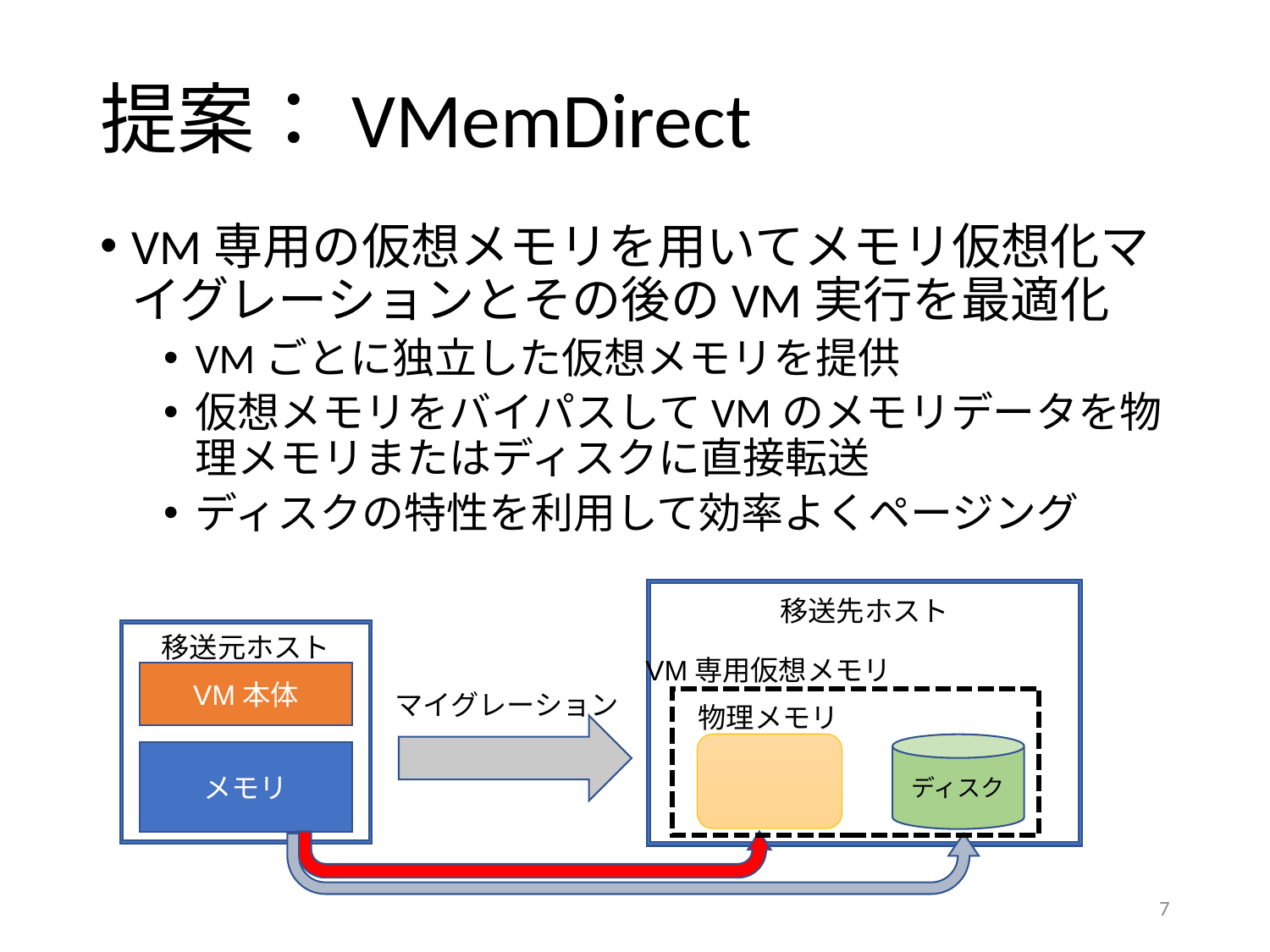

# 提案：VMemDirect
VM専用の仮想メモリを用いてメモリ仮想化マイグレーションとその後のVM実行を最適化
VMごとに独立した仮想メモリを提供
仮想メモリをバイパスしてVMのメモリデータを物理メモリまたはディスクに直接転送
ディスクの特性を利用して効率よくページング
移送先ホスト

移送元ホスト

VM本体
メモリ
VM専用仮想メモリ
マイグレーション

物理メモリ

ディスク

7